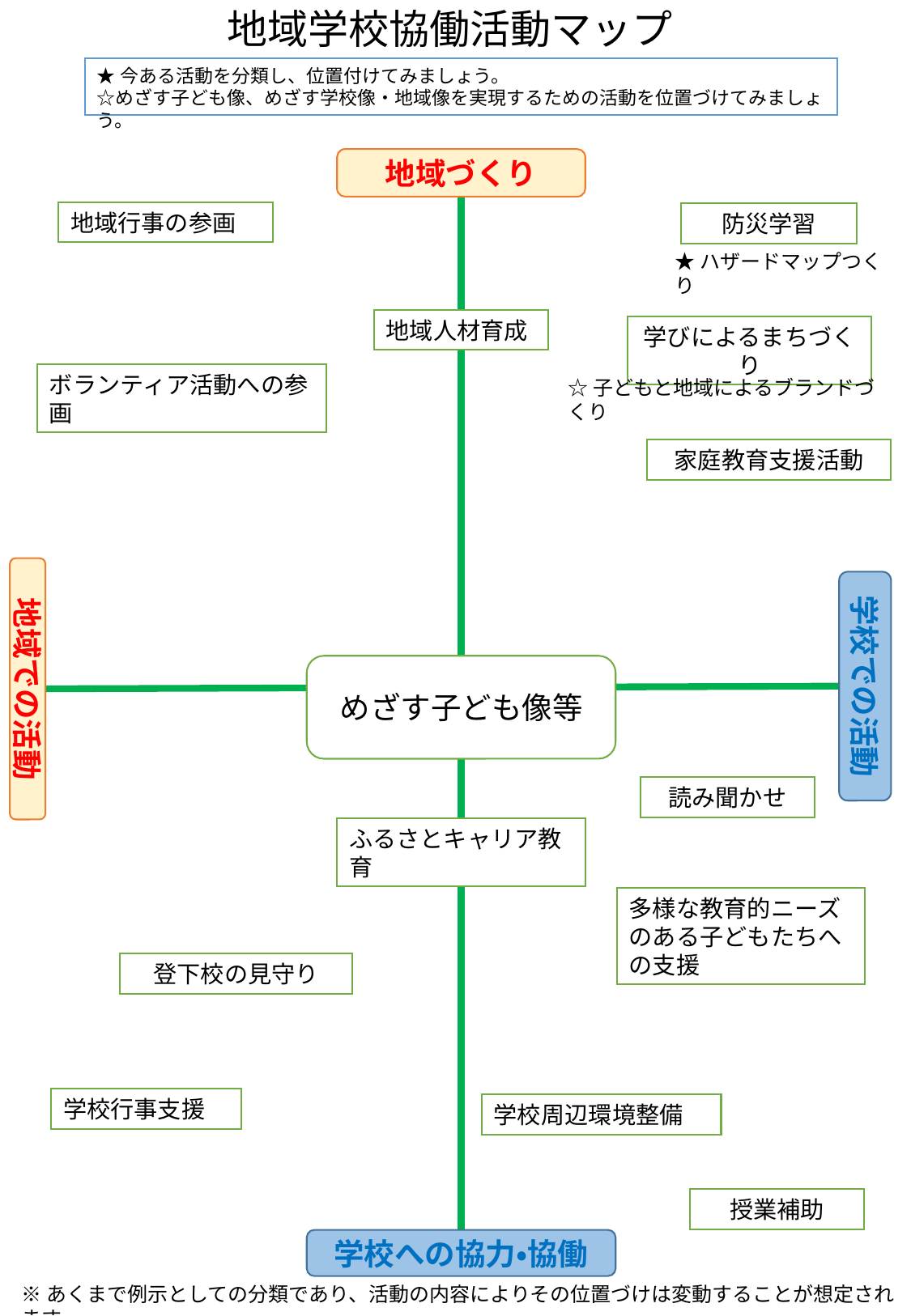

# 地域学校協働活動マップ
★今ある活動を分類し、位置付けてみましょう。
☆めざす子ども像、めざす学校像・地域像を実現するための活動を位置づけてみましょう。
地域づくり
地域行事の参画
防災学習
★ハザードマップつくり
地域人材育成
学びによるまちづくり
ボランティア活動への参画
☆子どもと地域によるブランドづくり
家庭教育支援活動
地域での活動
学校での活動
めざす子ども像等
読み聞かせ
ふるさとキャリア教育
多様な教育的ニーズのある子どもたちへの支援
登下校の見守り
学校行事支援
学校周辺環境整備
授業補助
学校への協力・協働
※あくまで例示としての分類であり、活動の内容によりその位置づけは変動することが想定されます。